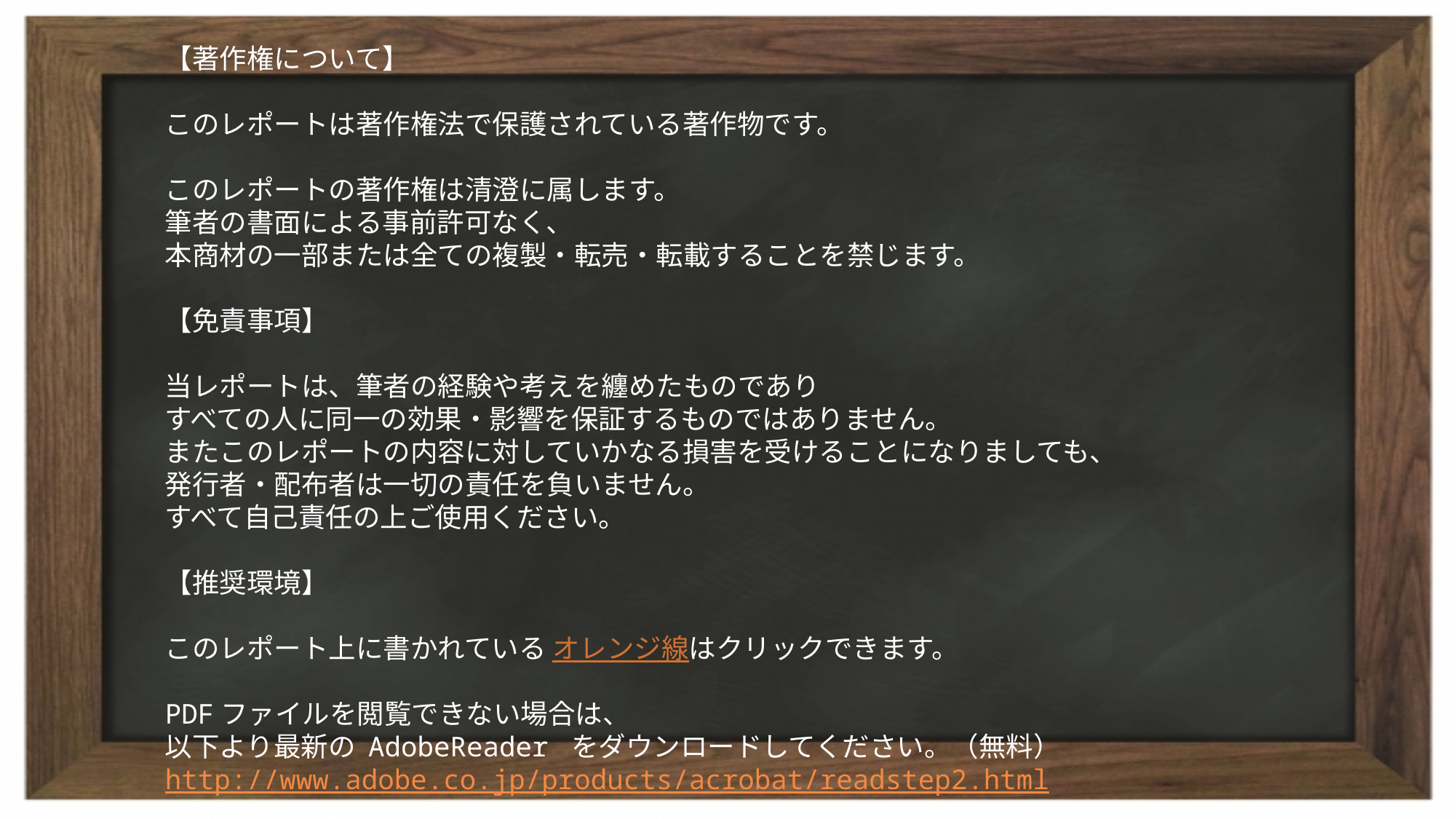

【著作権について】

このレポートは著作権法で保護されている著作物です。

このレポートの著作権は清澄に属します。
筆者の書面による事前許可なく、
本商材の一部または全ての複製・転売・転載することを禁じます。

【免責事項】

当レポートは、筆者の経験や考えを纏めたものであり
すべての人に同一の効果・影響を保証するものではありません。
またこのレポートの内容に対していかなる損害を受けることになりましても、
発行者・配布者は一切の責任を負いません。
すべて自己責任の上ご使用ください。

【推奨環境】

このレポート上に書かれている オレンジ線はクリックできます。

PDFファイルを閲覧できない場合は、
以下より最新の AdobeReader をダウンロードしてください。（無料）
http://www.adobe.co.jp/products/acrobat/readstep2.html